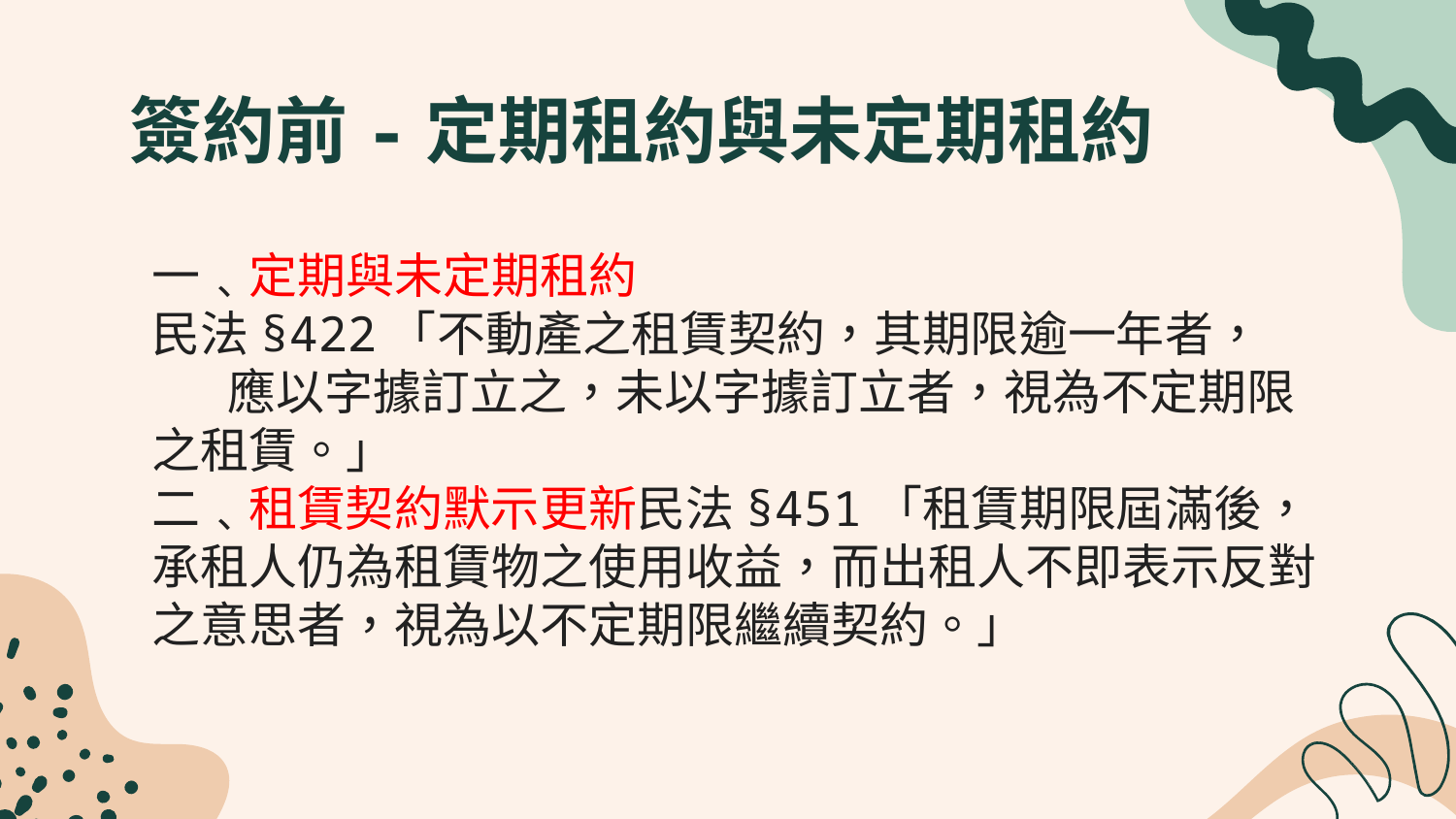

# 簽約前-定期租約與未定期租約
一﹑定期與未定期租約
民法§422「不動產之租賃契約，其期限逾一年者，              應以字據訂立之，未以字據訂立者，視為不定期限之租賃。」
二﹑租賃契約默示更新民法§451「租賃期限屆滿後，承租人仍為租賃物之使用收益，而出租人不即表示反對之意思者，視為以不定期限繼續契約。」